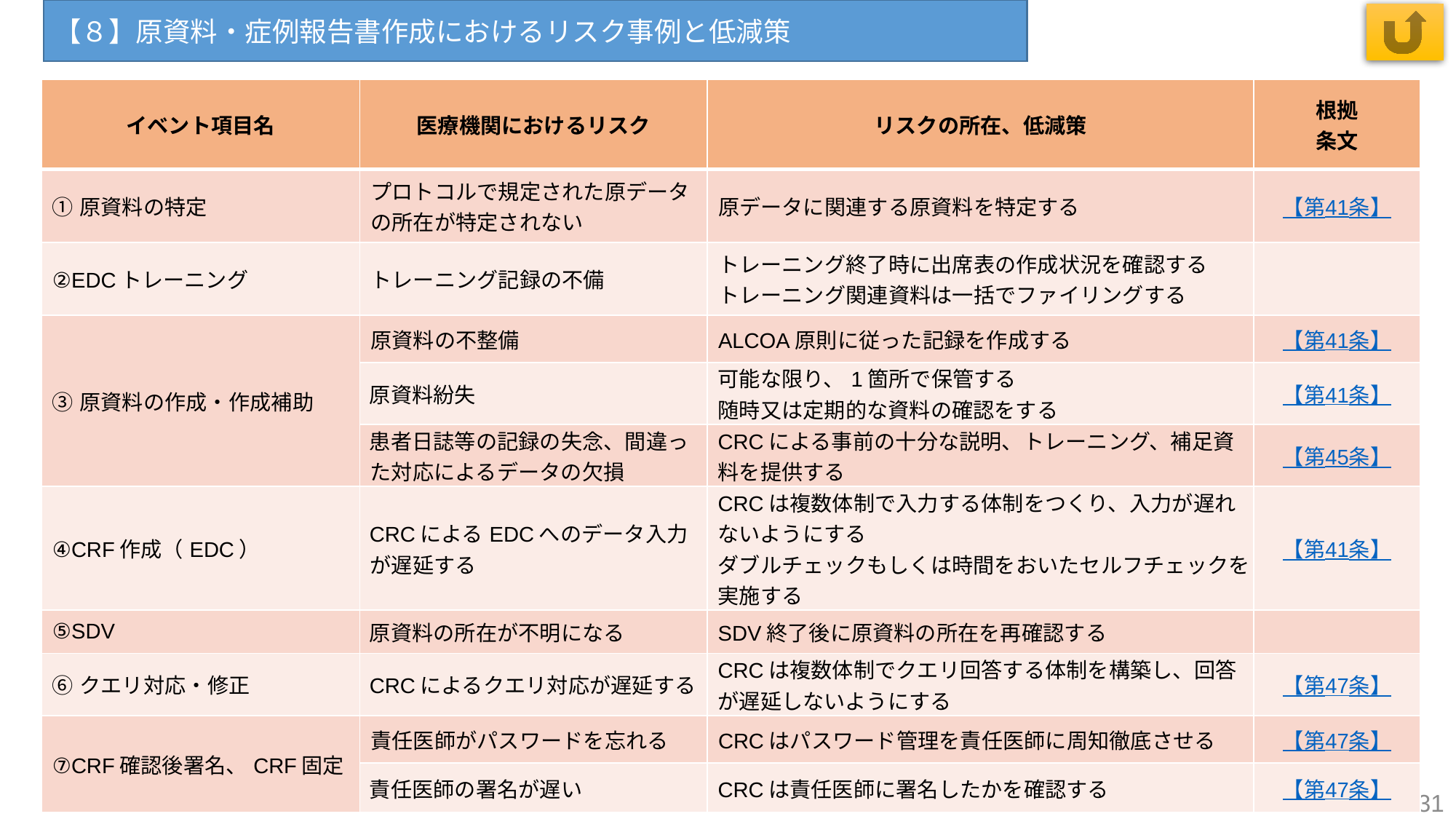

【８】原資料・症例報告書作成におけるリスク事例と低減策

| イベント項目名 | 医療機関におけるリスク | リスクの所在、低減策 | 根拠 条文 |
| --- | --- | --- | --- |
| ①原資料の特定 | プロトコルで規定された原データの所在が特定されない | 原データに関連する原資料を特定する | 【第41条】 |
| ②EDCトレーニング | トレーニング記録の不備 | トレーニング終了時に出席表の作成状況を確認する トレーニング関連資料は一括でファイリングする |  |
| ③原資料の作成・作成補助 | 原資料の不整備 | ALCOA原則に従った記録を作成する | 【第41条】 |
|  | 原資料紛失 | 可能な限り、1箇所で保管する 随時又は定期的な資料の確認をする | 【第41条】 |
|  | 患者日誌等の記録の失念、間違った対応によるデータの欠損 | CRCによる事前の十分な説明、トレーニング、補足資料を提供する | 【第45条】 |
| ④CRF作成（EDC） | CRCによるEDCへのデータ入力が遅延する | CRCは複数体制で入力する体制をつくり、入力が遅れないようにする ダブルチェックもしくは時間をおいたセルフチェックを実施する | 【第41条】 |
| ⑤SDV | 原資料の所在が不明になる | SDV終了後に原資料の所在を再確認する |  |
| ⑥クエリ対応・修正 | CRCによるクエリ対応が遅延する | CRCは複数体制でクエリ回答する体制を構築し、回答が遅延しないようにする | 【第47条】 |
| ⑦CRF確認後署名、CRF固定 | 責任医師がパスワードを忘れる | CRCはパスワード管理を責任医師に周知徹底させる | 【第47条】 |
|  | 責任医師の署名が遅い | CRCは責任医師に署名したかを確認する | 【第47条】 |